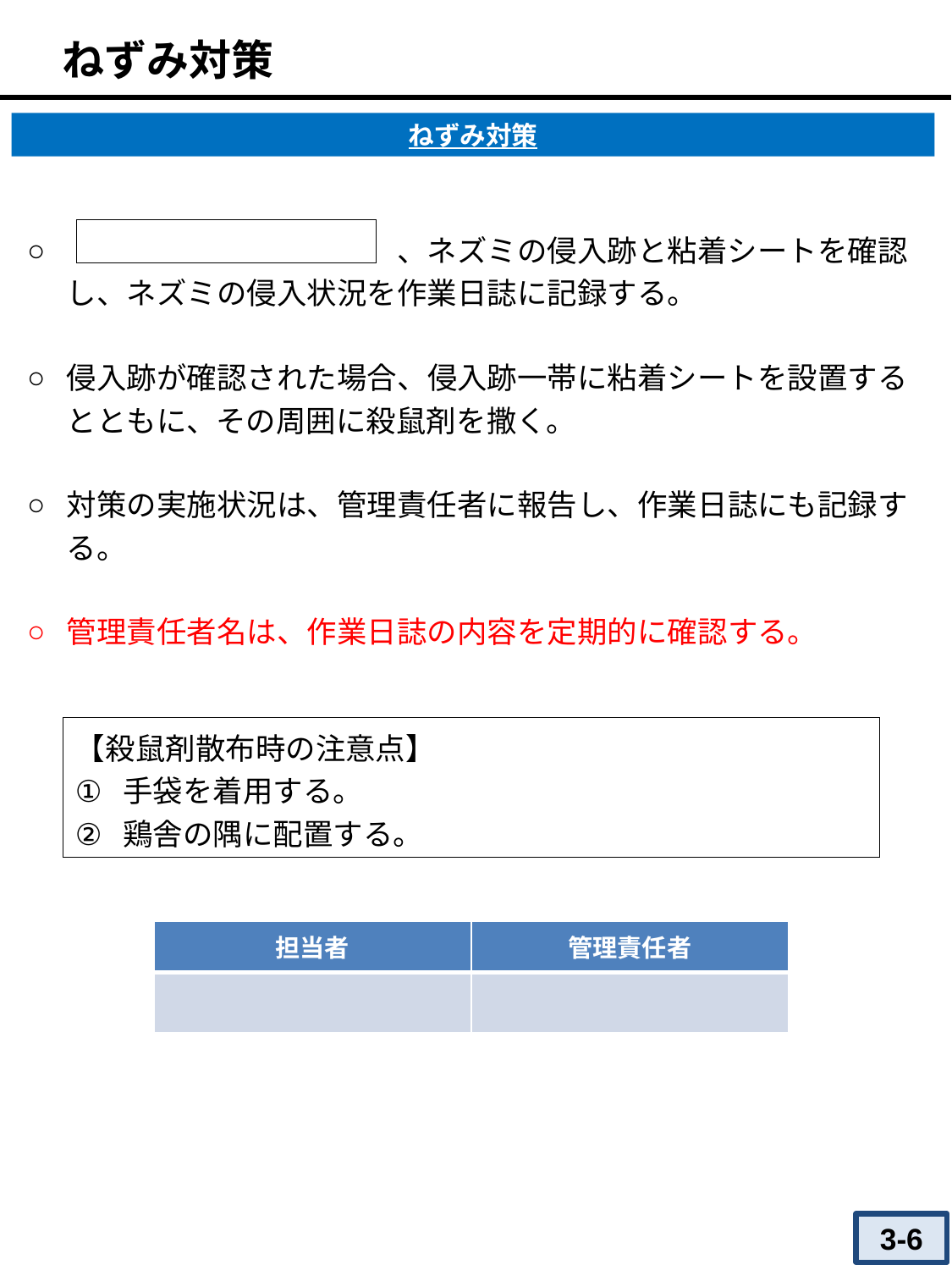

ねずみ対策
ねずみ対策

　　　　　　　　　　　、ネズミの侵入跡と粘着シートを確認し、ネズミの侵入状況を作業日誌に記録する。

侵入跡が確認された場合、侵入跡一帯に粘着シートを設置するとともに、その周囲に殺鼠剤を撒く。

対策の実施状況は、管理責任者に報告し、作業日誌にも記録する。

管理責任者名は、作業日誌の内容を定期的に確認する。

【殺鼠剤散布時の注意点】
手袋を着用する。
鶏舎の隅に配置する。
| 担当者 | 管理責任者 |
| --- | --- |
|  |  |
3-6